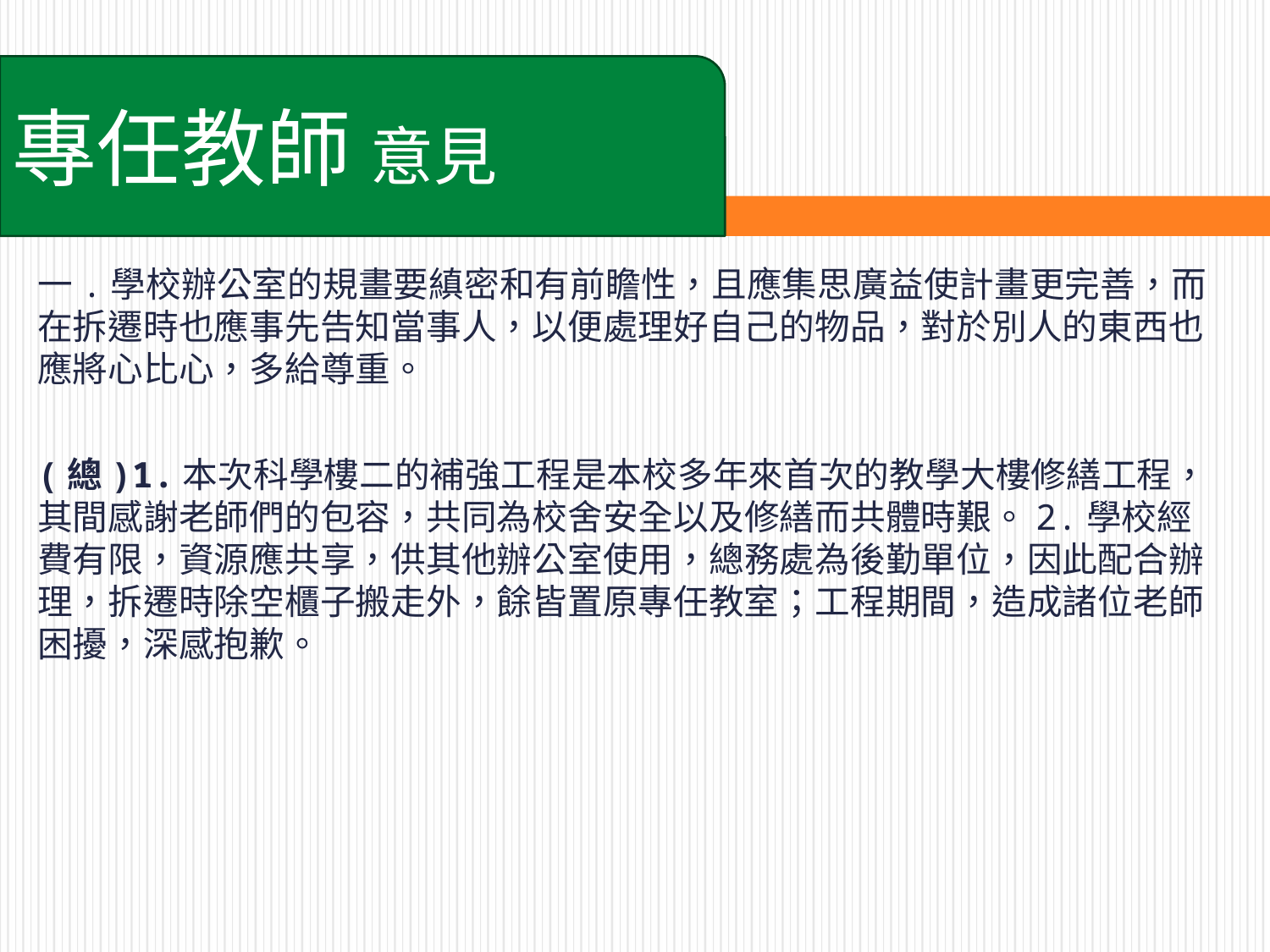

專任教師 意見

一.學校辦公室的規畫要縝密和有前瞻性，且應集思廣益使計畫更完善，而在拆遷時也應事先告知當事人，以便處理好自己的物品，對於別人的東西也應將心比心，多給尊重。

(總)1.本次科學樓二的補強工程是本校多年來首次的教學大樓修繕工程，其間感謝老師們的包容，共同為校舍安全以及修繕而共體時艱。2.學校經費有限，資源應共享，供其他辦公室使用，總務處為後勤單位，因此配合辦理，拆遷時除空櫃子搬走外，餘皆置原專任教室；工程期間，造成諸位老師困擾，深感抱歉。